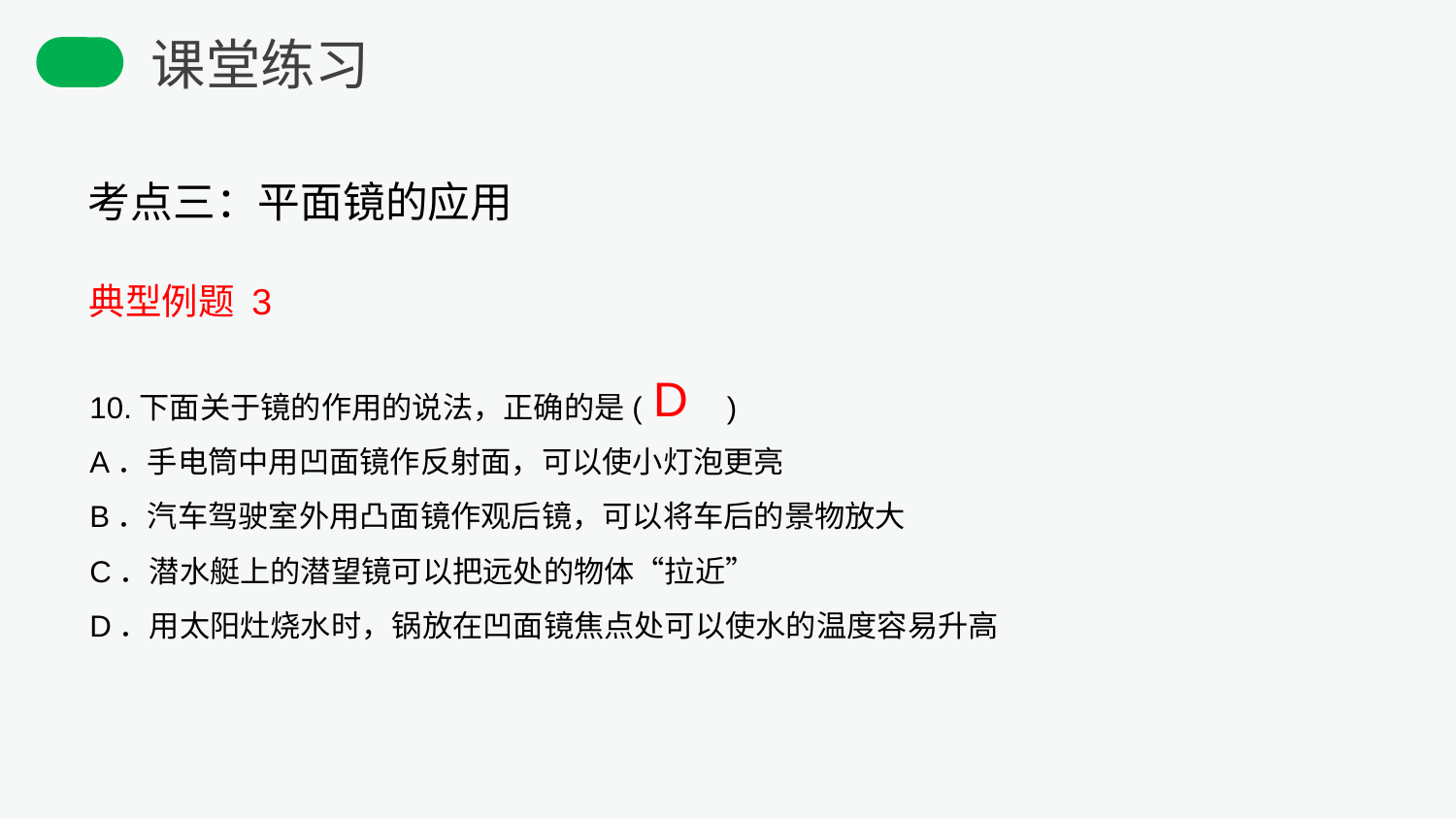

课堂练习
考点三：平面镜的应用
典型例题 3
10.下面关于镜的作用的说法，正确的是(          )
A．手电筒中用凹面镜作反射面，可以使小灯泡更亮
B．汽车驾驶室外用凸面镜作观后镜，可以将车后的景物放大
C．潜水艇上的潜望镜可以把远处的物体“拉近”
D．用太阳灶烧水时，锅放在凹面镜焦点处可以使水的温度容易升高
D